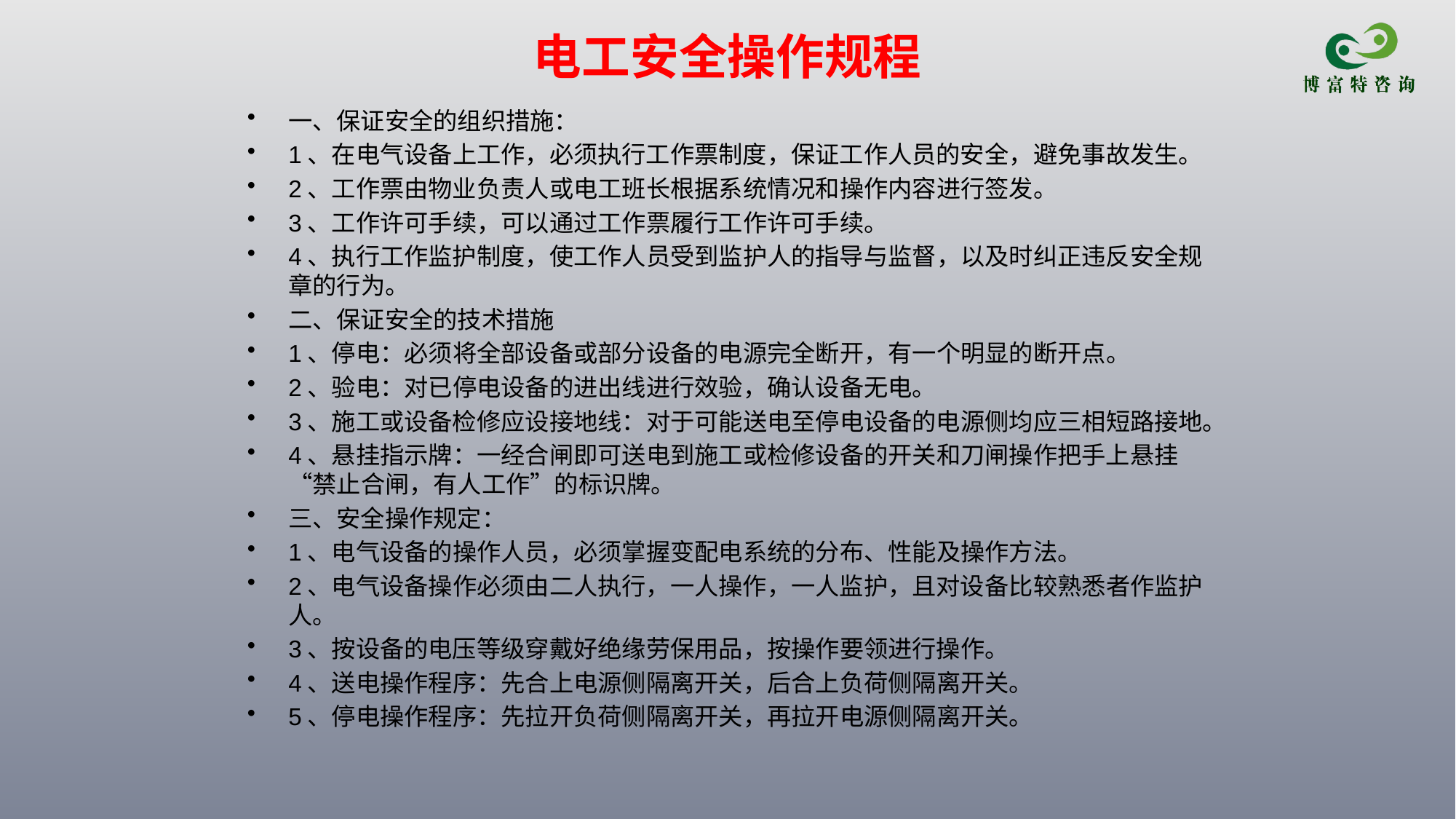

# 电工安全操作规程
一、保证安全的组织措施：
1、在电气设备上工作，必须执行工作票制度，保证工作人员的安全，避免事故发生。
2、工作票由物业负责人或电工班长根据系统情况和操作内容进行签发。
3、工作许可手续，可以通过工作票履行工作许可手续。
4、执行工作监护制度，使工作人员受到监护人的指导与监督，以及时纠正违反安全规章的行为。
二、保证安全的技术措施
1、停电：必须将全部设备或部分设备的电源完全断开，有一个明显的断开点。
2、验电：对已停电设备的进出线进行效验，确认设备无电。
3、施工或设备检修应设接地线：对于可能送电至停电设备的电源侧均应三相短路接地。
4、悬挂指示牌：一经合闸即可送电到施工或检修设备的开关和刀闸操作把手上悬挂“禁止合闸，有人工作”的标识牌。
三、安全操作规定：
1、电气设备的操作人员，必须掌握变配电系统的分布、性能及操作方法。
2、电气设备操作必须由二人执行，一人操作，一人监护，且对设备比较熟悉者作监护人。
3、按设备的电压等级穿戴好绝缘劳保用品，按操作要领进行操作。
4、送电操作程序：先合上电源侧隔离开关，后合上负荷侧隔离开关。
5、停电操作程序：先拉开负荷侧隔离开关，再拉开电源侧隔离开关。